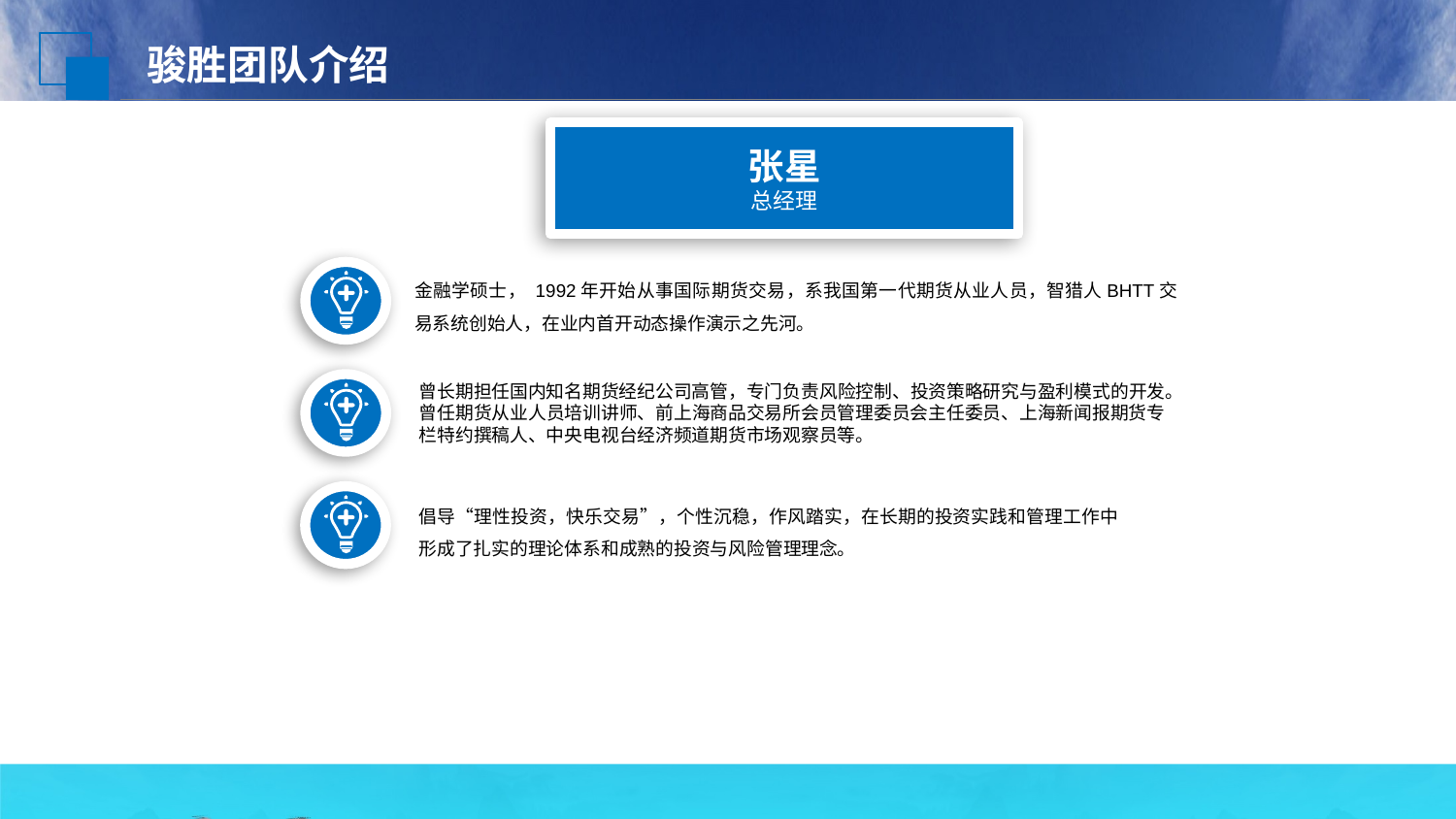

骏胜团队介绍
张星
总经理

金融学硕士， 1992年开始从事国际期货交易，系我国第一代期货从业人员，智猎人BHTT交易系统创始人，在业内首开动态操作演示之先河。
曾长期担任国内知名期货经纪公司高管，专门负责风险控制、投资策略研究与盈利模式的开发。曾任期货从业人员培训讲师、前上海商品交易所会员管理委员会主任委员、上海新闻报期货专栏特约撰稿人、中央电视台经济频道期货市场观察员等。

倡导“理性投资，快乐交易”，个性沉稳，作风踏实，在长期的投资实践和管理工作中形成了扎实的理论体系和成熟的投资与风险管理理念。